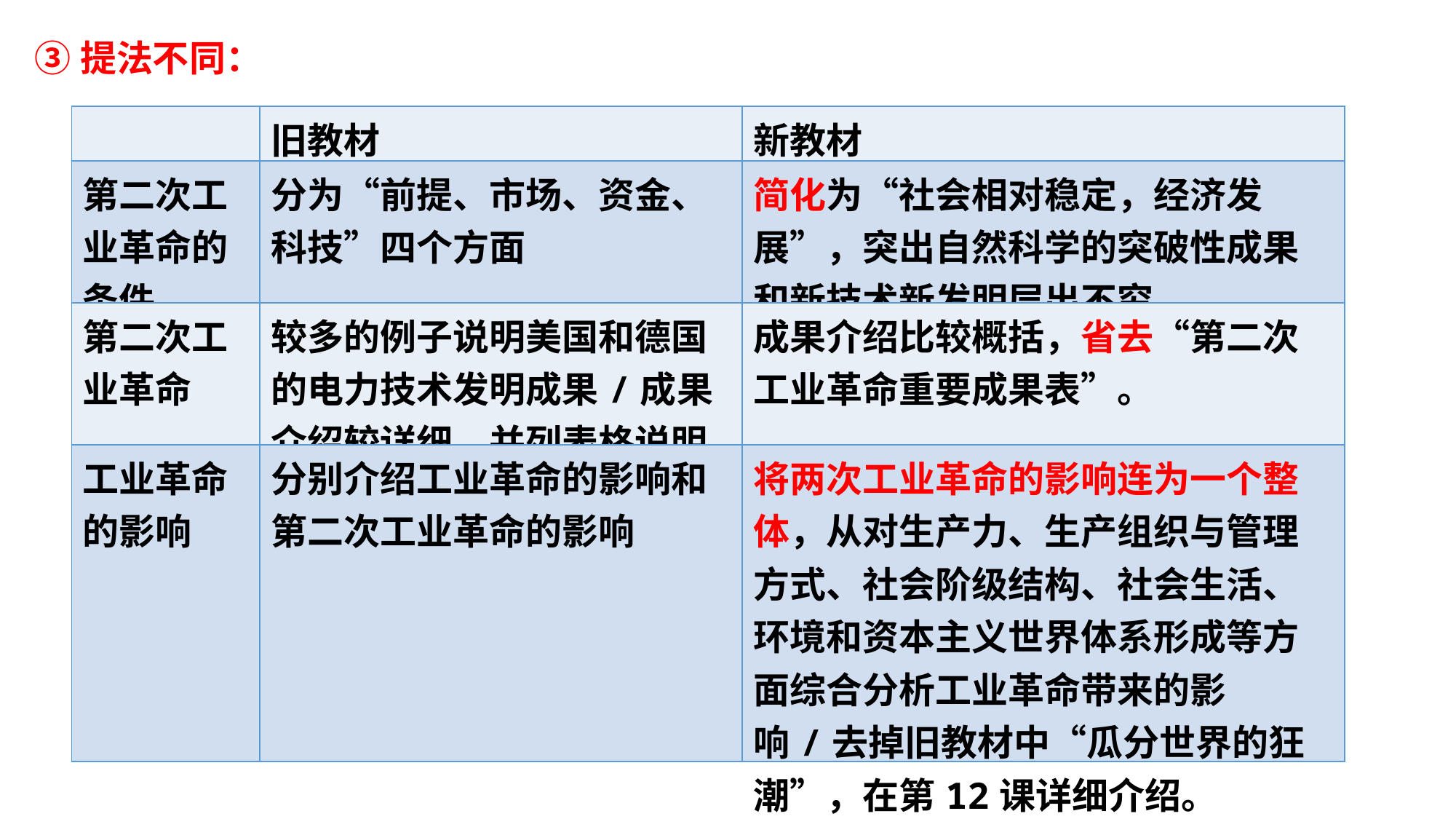

③提法不同：
|  | 旧教材 | 新教材 |
| --- | --- | --- |
| 第二次工业革命的条件 | 分为“前提、市场、资金、科技”四个方面 | 简化为“社会相对稳定，经济发展”，突出自然科学的突破性成果和新技术新发明层出不穷。 |
| 第二次工业革命 | 较多的例子说明美国和德国的电力技术发明成果/成果介绍较详细，并列表格说明。 | 成果介绍比较概括，省去“第二次工业革命重要成果表”。 |
| 工业革命的影响 | 分别介绍工业革命的影响和第二次工业革命的影响 | 将两次工业革命的影响连为一个整体，从对生产力、生产组织与管理方式、社会阶级结构、社会生活、环境和资本主义世界体系形成等方面综合分析工业革命带来的影响/去掉旧教材中“瓜分世界的狂潮”，在第12课详细介绍。 |